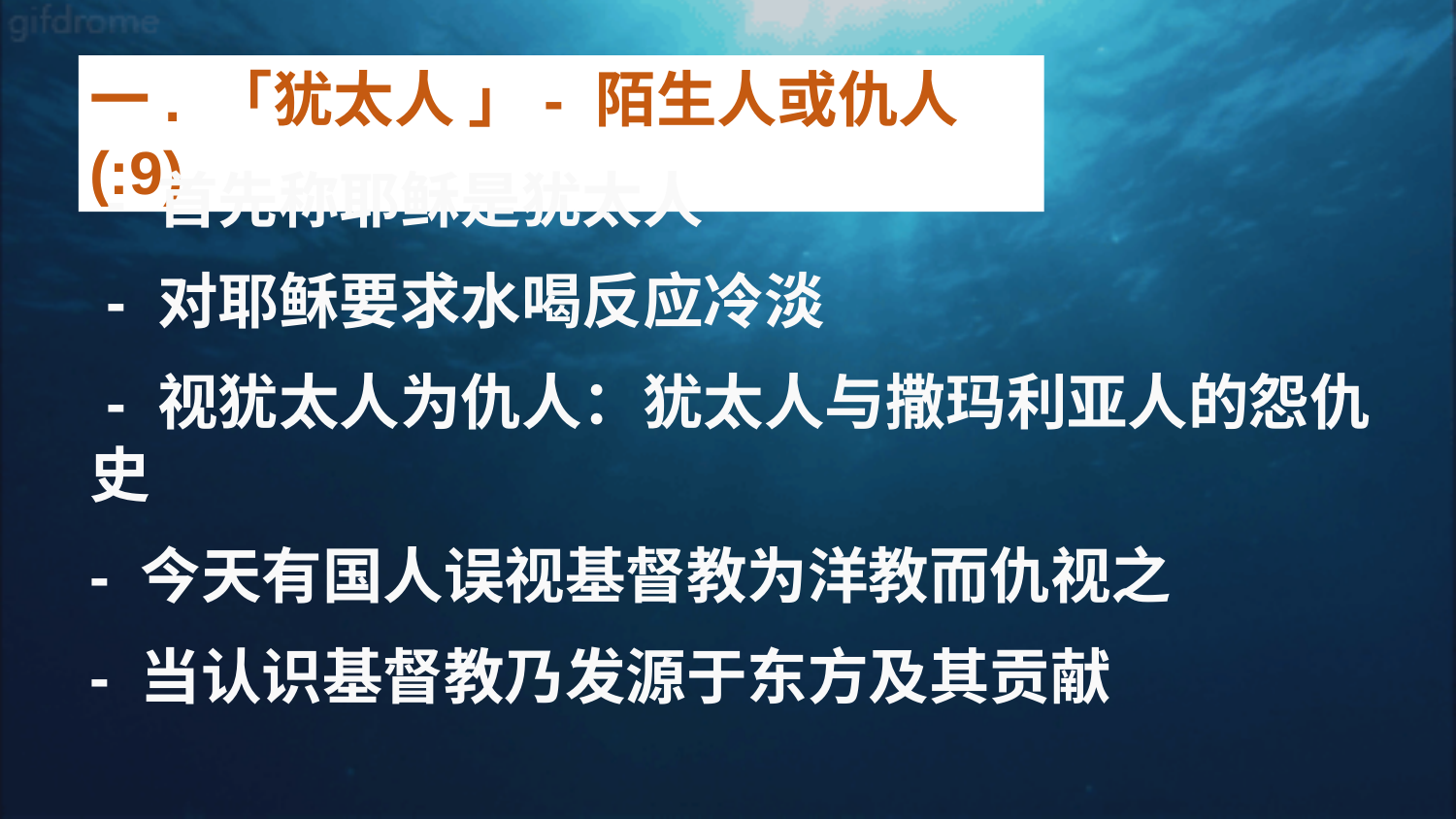

一. 「犹太人 」- 陌生人或仇人 (:9)
 - 首先称耶稣是犹太人
 - 对耶稣要求水喝反应冷淡
 - 视犹太人为仇人：犹太人与撒玛利亚人的怨仇史
- 今天有国人误视基督教为洋教而仇视之
- 当认识基督教乃发源于东方及其贡献